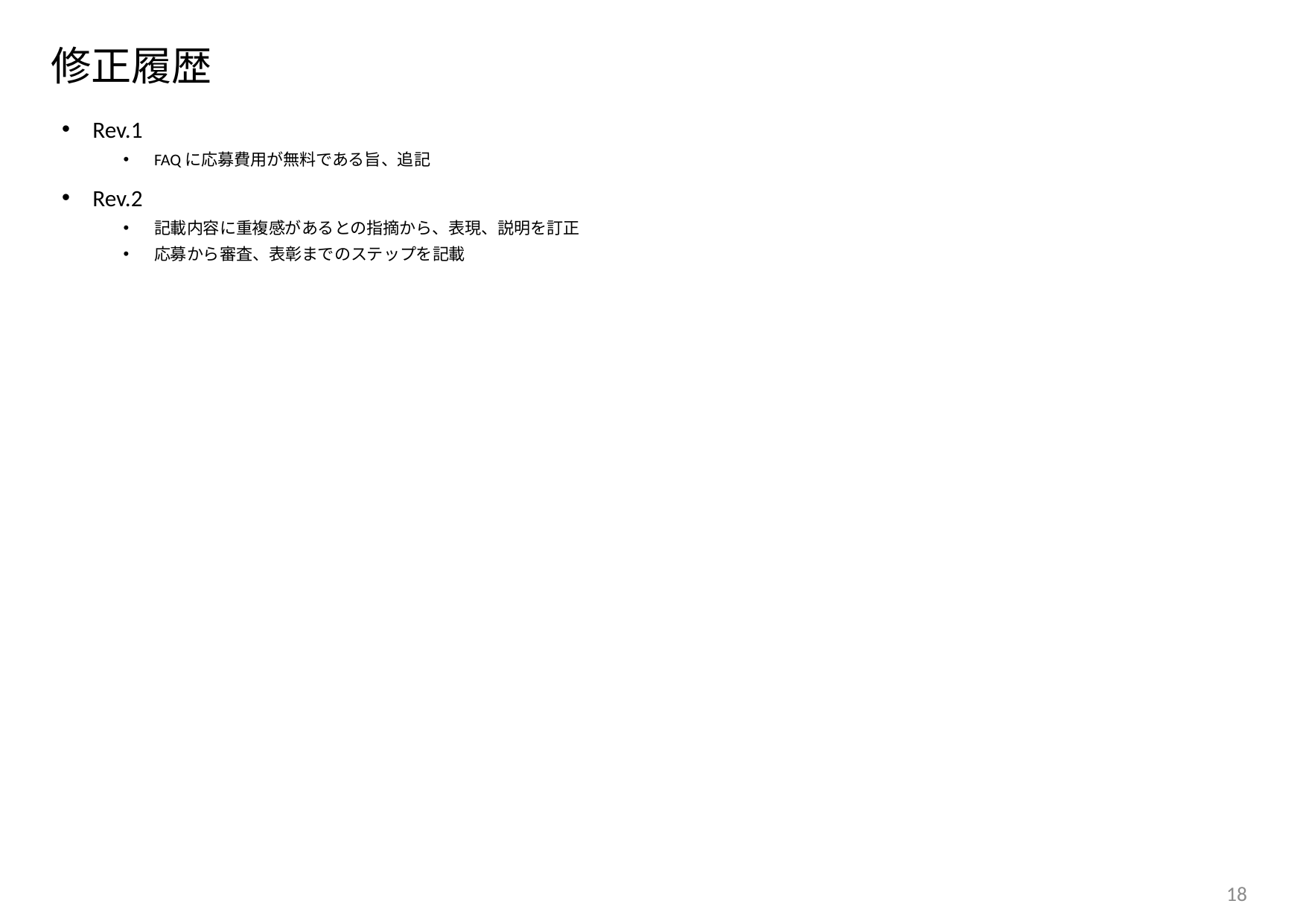

# 修正履歴
Rev.1
FAQに応募費用が無料である旨、追記
Rev.2
記載内容に重複感があるとの指摘から、表現、説明を訂正
応募から審査、表彰までのステップを記載

18